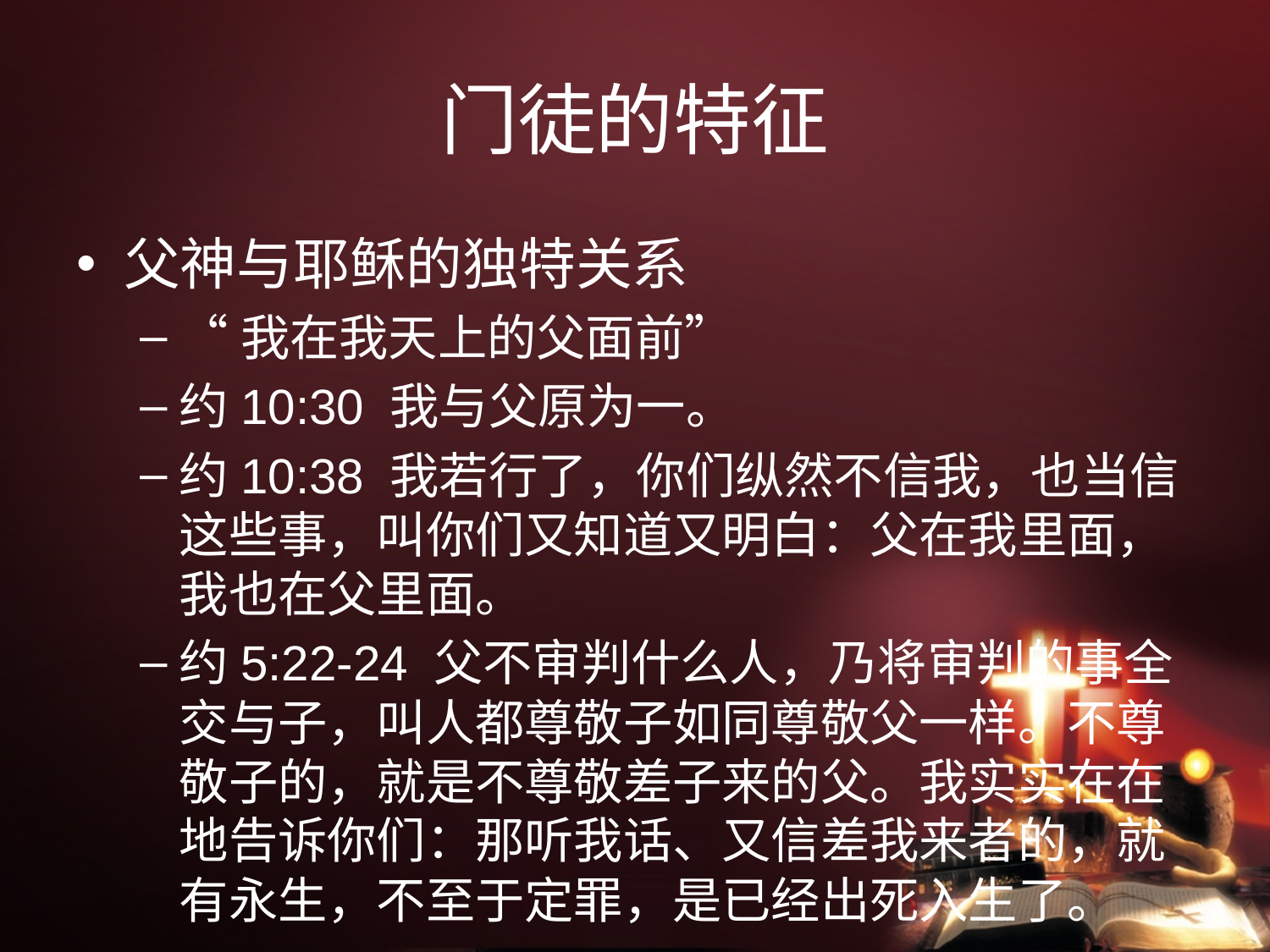

# 门徒的特征
父神与耶稣的独特关系
“我在我天上的父面前”
约10:30 我与父原为一。
约10:38 我若行了，你们纵然不信我，也当信这些事，叫你们又知道又明白：父在我里面，我也在父里面。
约5:22-24 父不审判什么人，乃将审判的事全交与子，叫人都尊敬子如同尊敬父一样。不尊敬子的，就是不尊敬差子来的父。我实实在在地告诉你们：那听我话、又信差我来者的，就有永生，不至于定罪，是已经出死入生了。